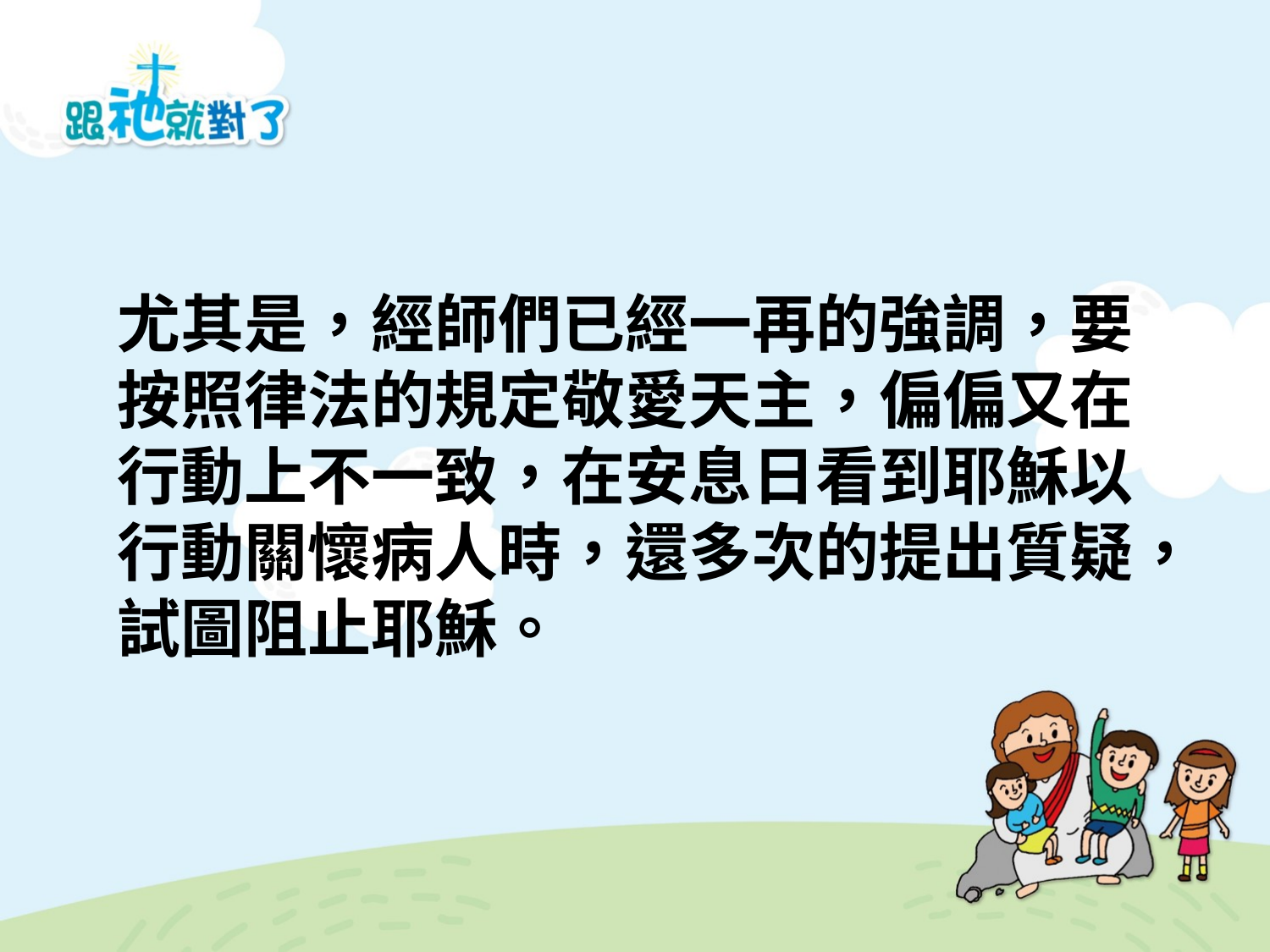

尤其是，經師們已經一再的強調，要按照律法的規定敬愛天主，偏偏又在行動上不一致，在安息日看到耶穌以行動關懷病人時，還多次的提出質疑，試圖阻止耶穌。